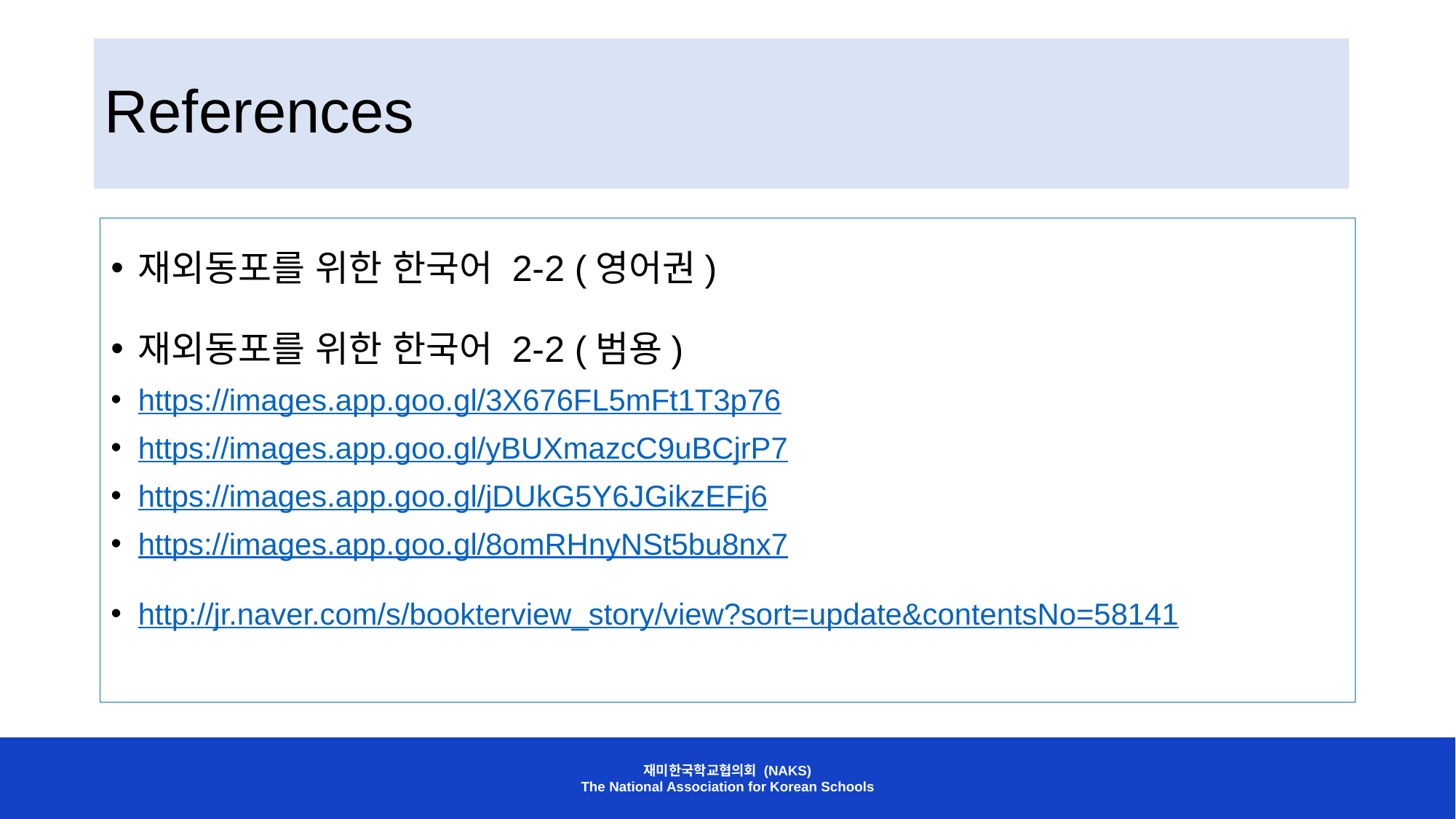

# References
재외동포를 위한 한국어 2-2 (영어권)
재외동포를 위한 한국어 2-2 (범용)
https://images.app.goo.gl/3X676FL5mFt1T3p76
https://images.app.goo.gl/yBUXmazcC9uBCjrP7
https://images.app.goo.gl/jDUkG5Y6JGikzEFj6
https://images.app.goo.gl/8omRHnyNSt5bu8nx7
http://jr.naver.com/s/bookterview_story/view?sort=update&contentsNo=58141